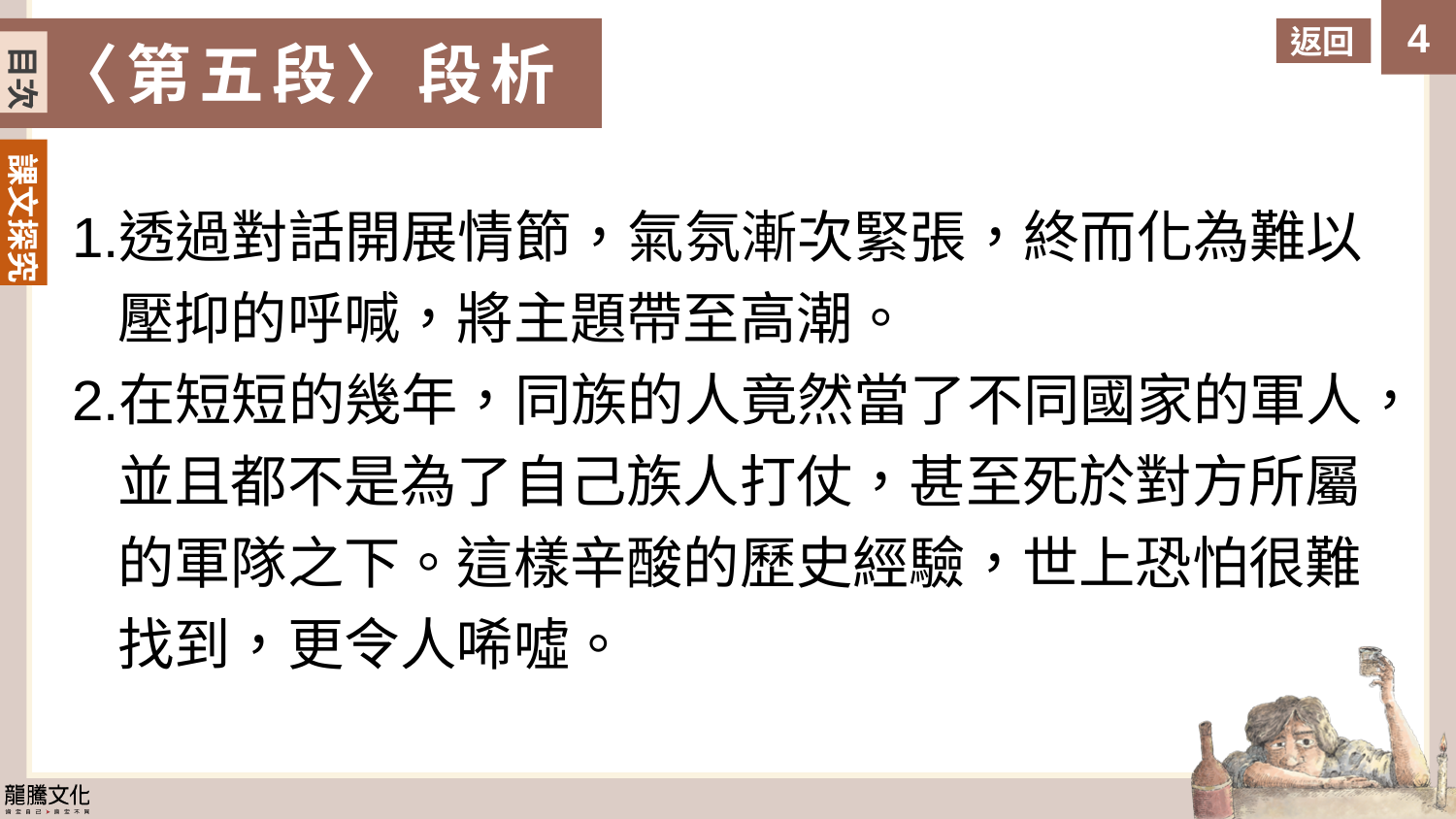

返回
〈第五段〉段析
目次
透過對話開展情節，氣氛漸次緊張，終而化為難以壓抑的呼喊，將主題帶至高潮。
在短短的幾年，同族的人竟然當了不同國家的軍人，並且都不是為了自己族人打仗，甚至死於對方所屬的軍隊之下。這樣辛酸的歷史經驗，世上恐怕很難找到，更令人唏噓。